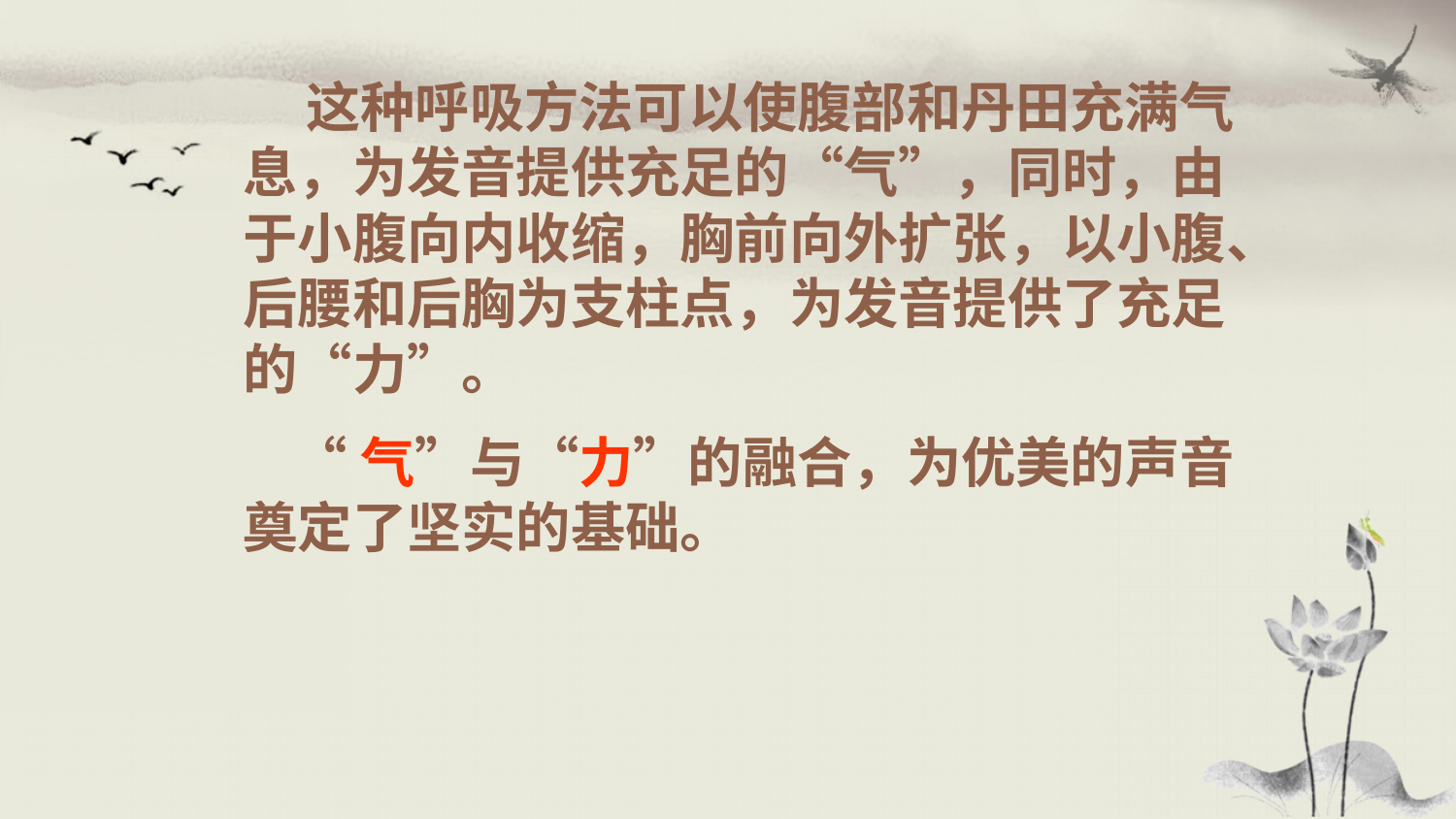

这种呼吸方法可以使腹部和丹田充满气息，为发音提供充足的“气”，同时，由于小腹向内收缩，胸前向外扩张，以小腹、后腰和后胸为支柱点，为发音提供了充足的“力”。
    “气”与“力”的融合，为优美的声音奠定了坚实的基础。